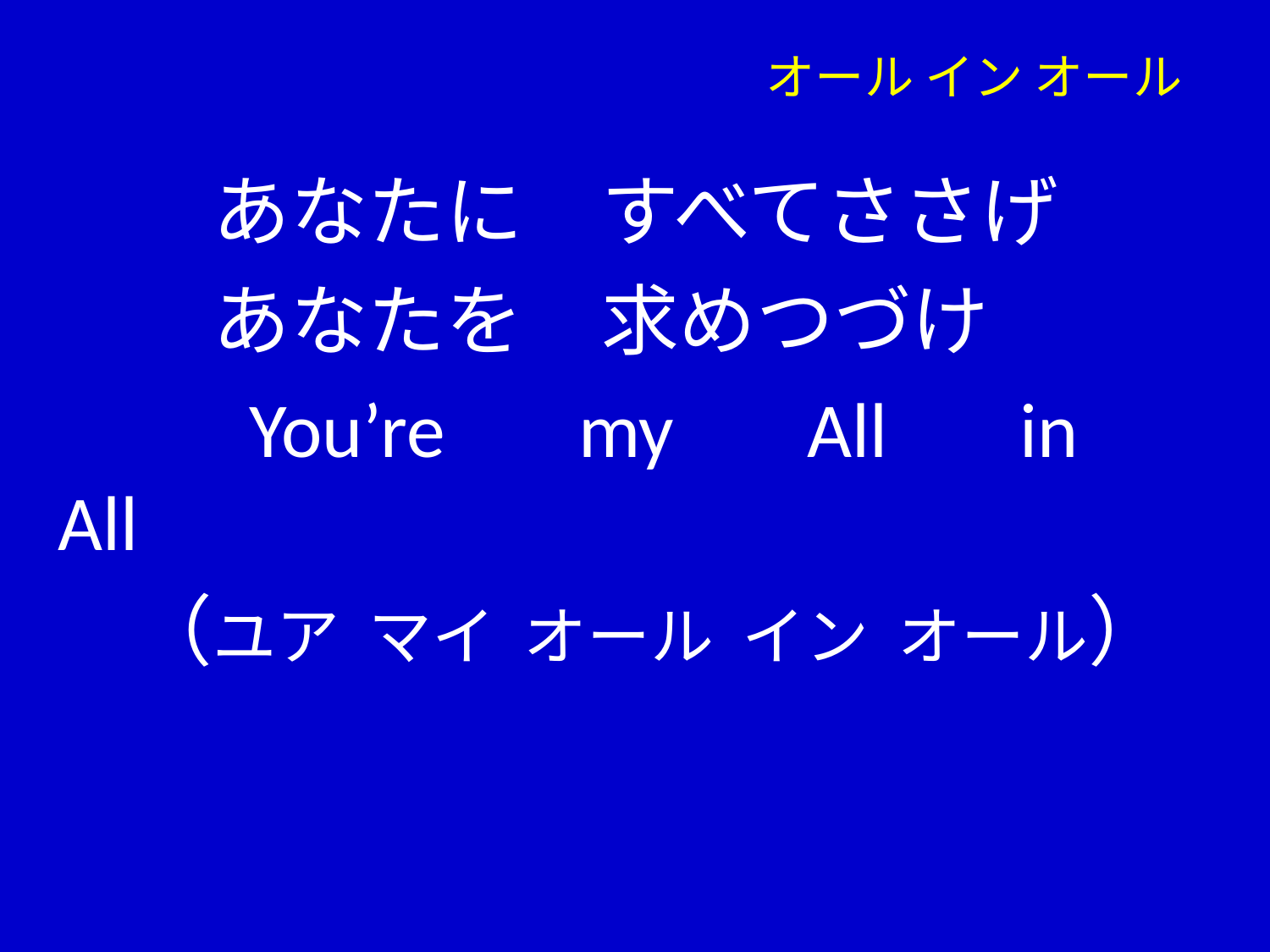

# オール イン オール
　　あなたに　すべてささげ
　　あなたを　求めつづけ
　　You’re　my　All　in　All
　（ユア  マイ  オール  イン  オール）